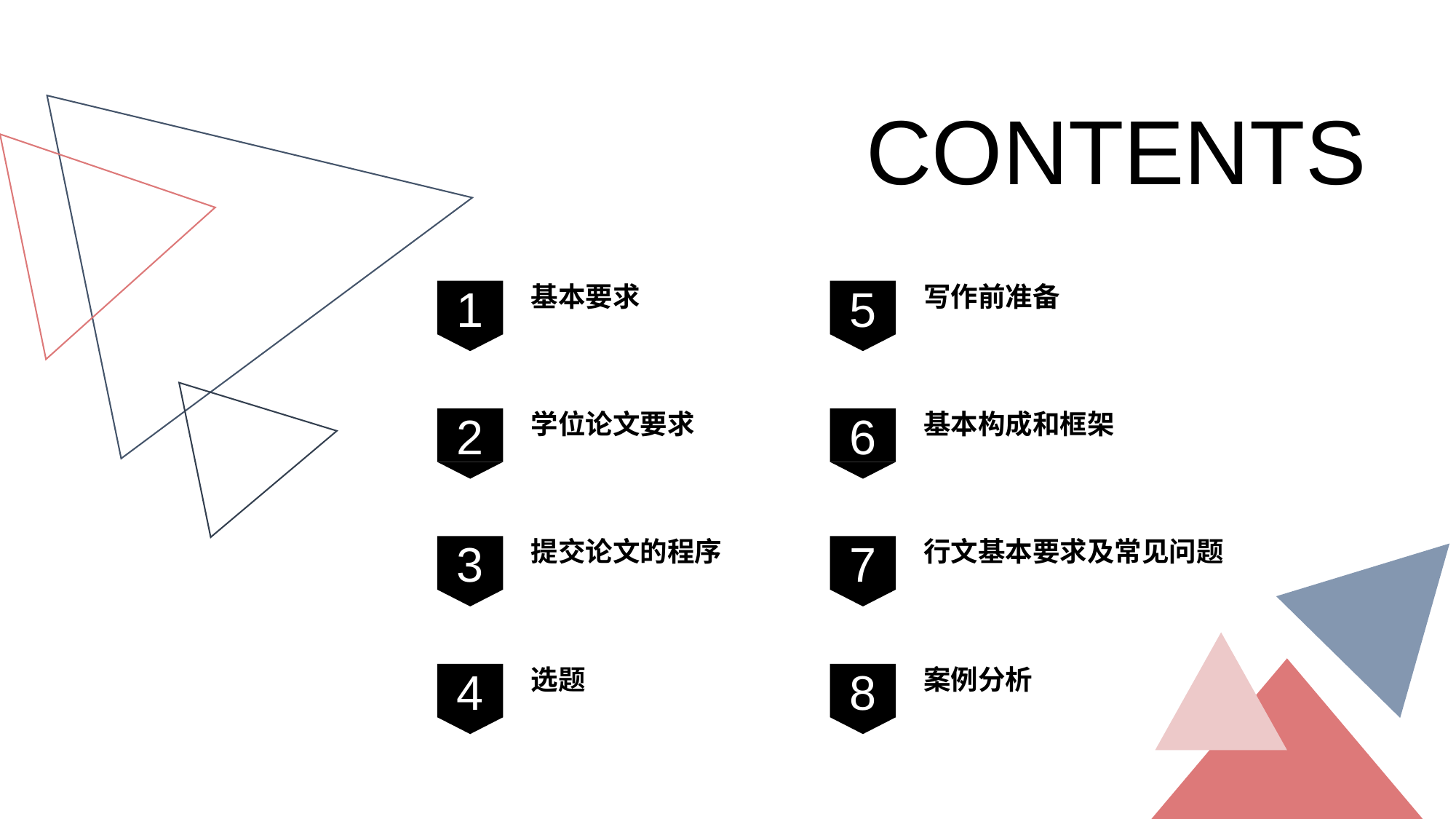

CONTENTS
基本要求
写作前准备
1

5

学位论文要求
基本构成和框架
2

6

提交论文的程序
行文基本要求及常见问题

3

7

选题
案例分析

4

8